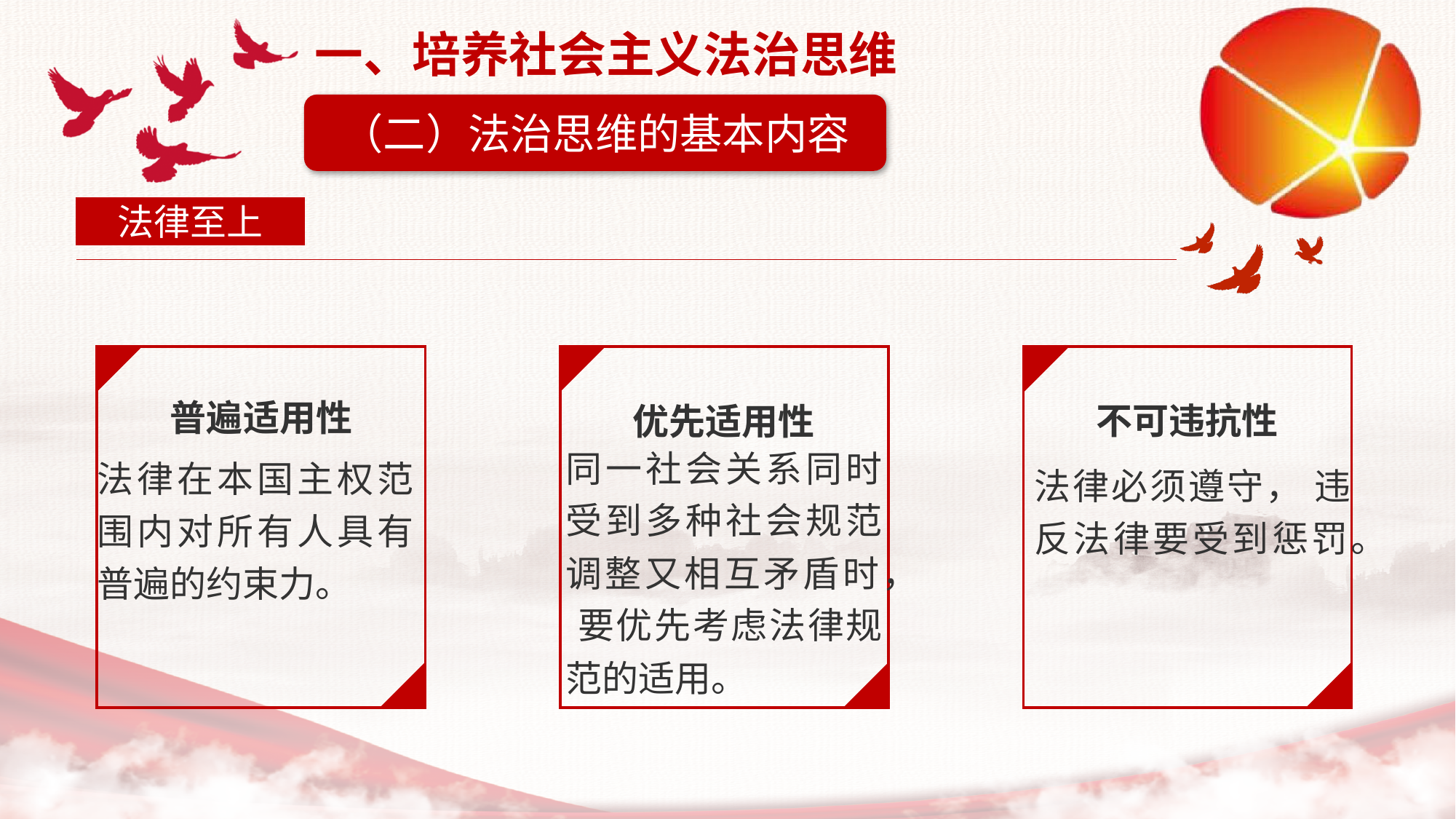

一、培养社会主义法治思维
（二）法治思维的基本内容
法律至上

法律在本国主权范围内对所有人具有普遍的约束力。

普遍适用性
不可违抗性
优先适用性
同一社会关系同时受到多种社会规范调整又相互矛盾时， 要优先考虑法律规范的适用。
法律必须遵守， 违反法律要受到惩罚。